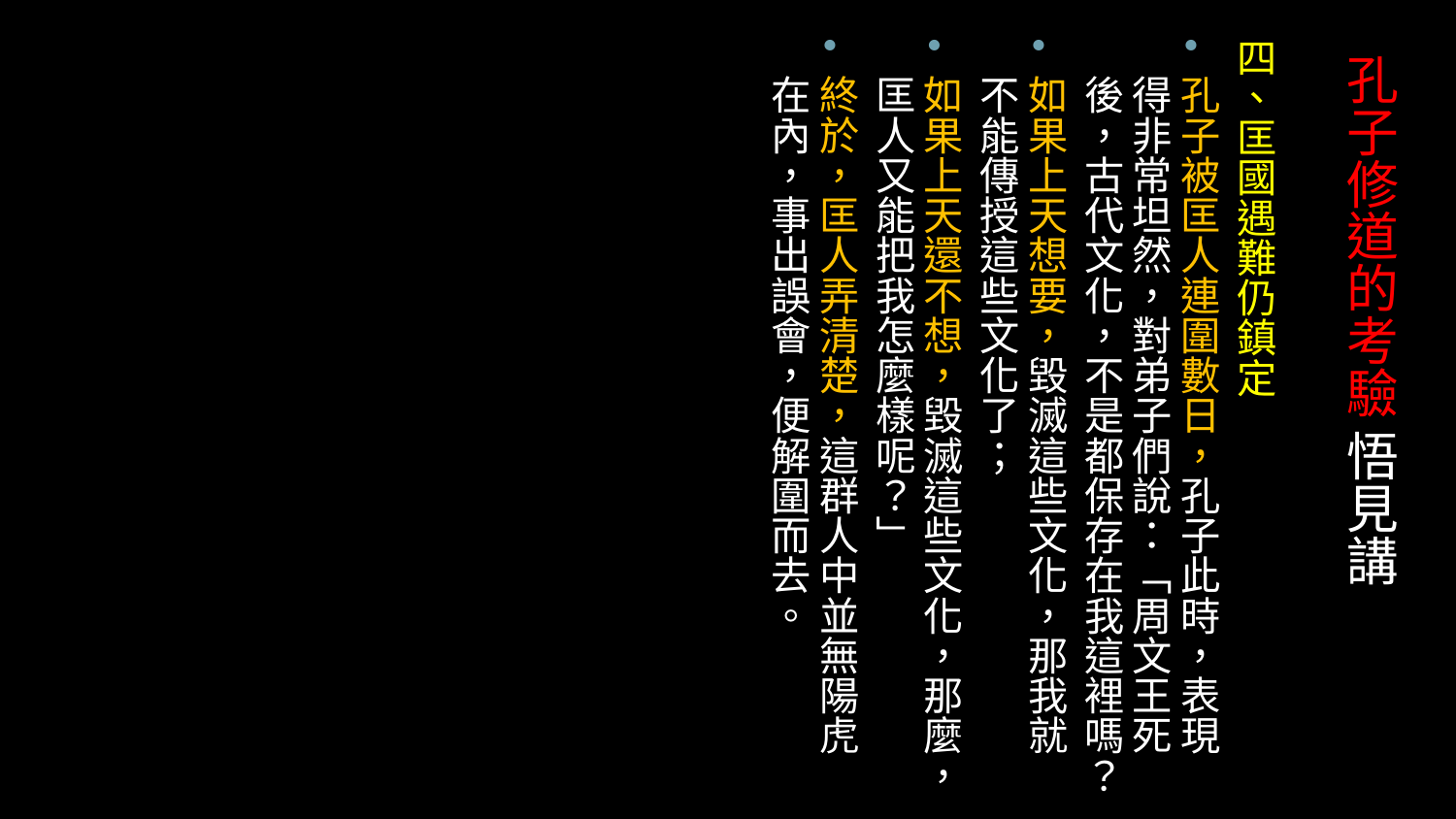

四、匡國遇難仍鎮定
孔子被匡人連圍數日，孔子此時，表現得非常坦然，對弟子們說：「周文王死後，古代文化，不是都保存在我這裡嗎？
如果上天想要，毀滅這些文化，那我就不能傳授這些文化了；
如果上天還不想，毀滅這些文化，那麼，匡人又能把我怎麼樣呢？」
終於，匡人弄清楚，這群人中並無陽虎在內，事出誤會，便解圍而去。

# 孔子修道的考驗 悟見講